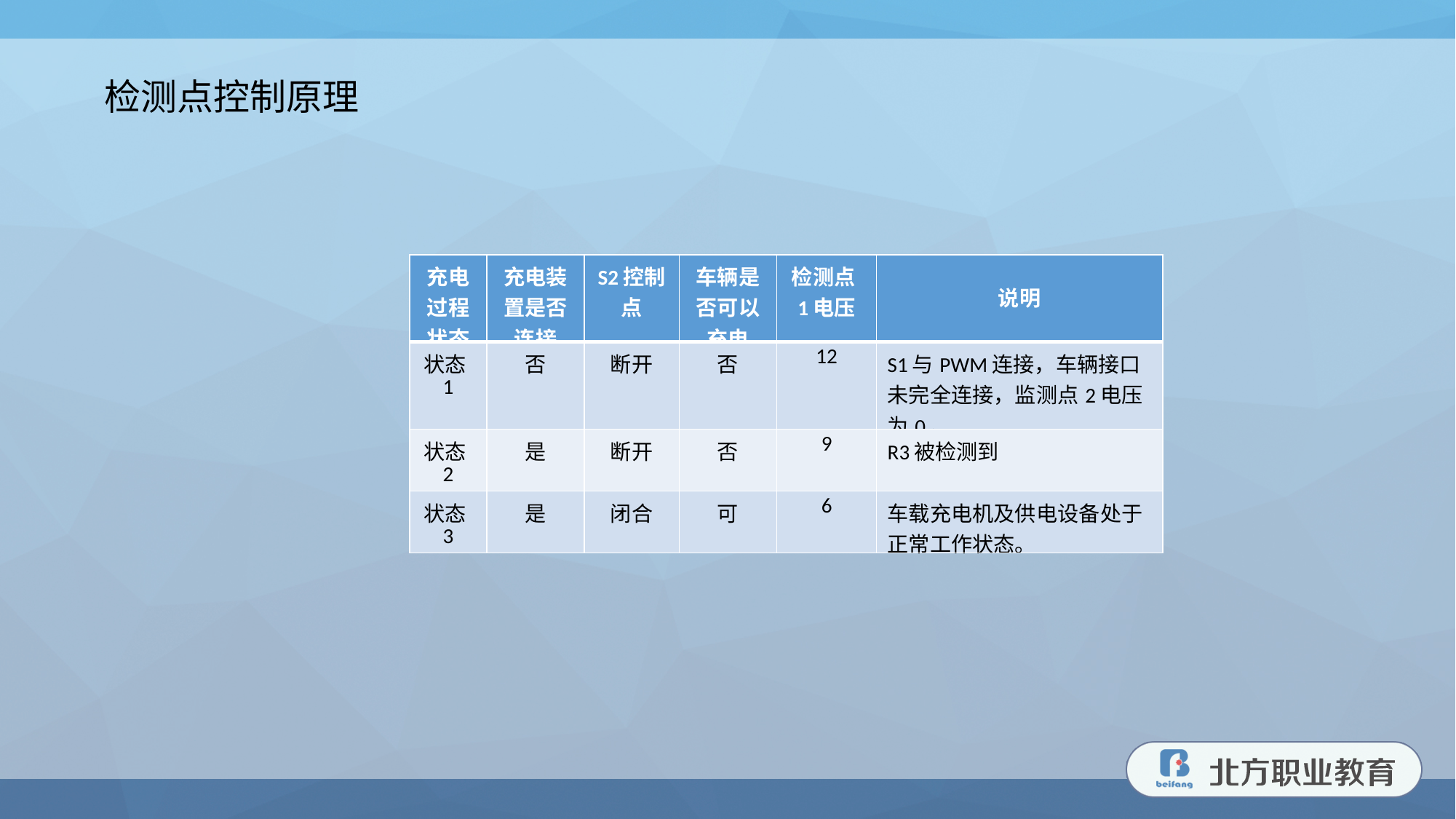

检测点控制原理
| 充电过程状态 | 充电装置是否连接 | S2控制点 | 车辆是否可以充电 | 检测点1电压 | 说明 |
| --- | --- | --- | --- | --- | --- |
| 状态1 | 否 | 断开 | 否 | 12 | S1与PWM连接，车辆接口未完全连接，监测点2电压为0。 |
| 状态2 | 是 | 断开 | 否 | 9 | R3被检测到 |
| 状态3 | 是 | 闭合 | 可 | 6 | 车载充电机及供电设备处于正常工作状态。 |